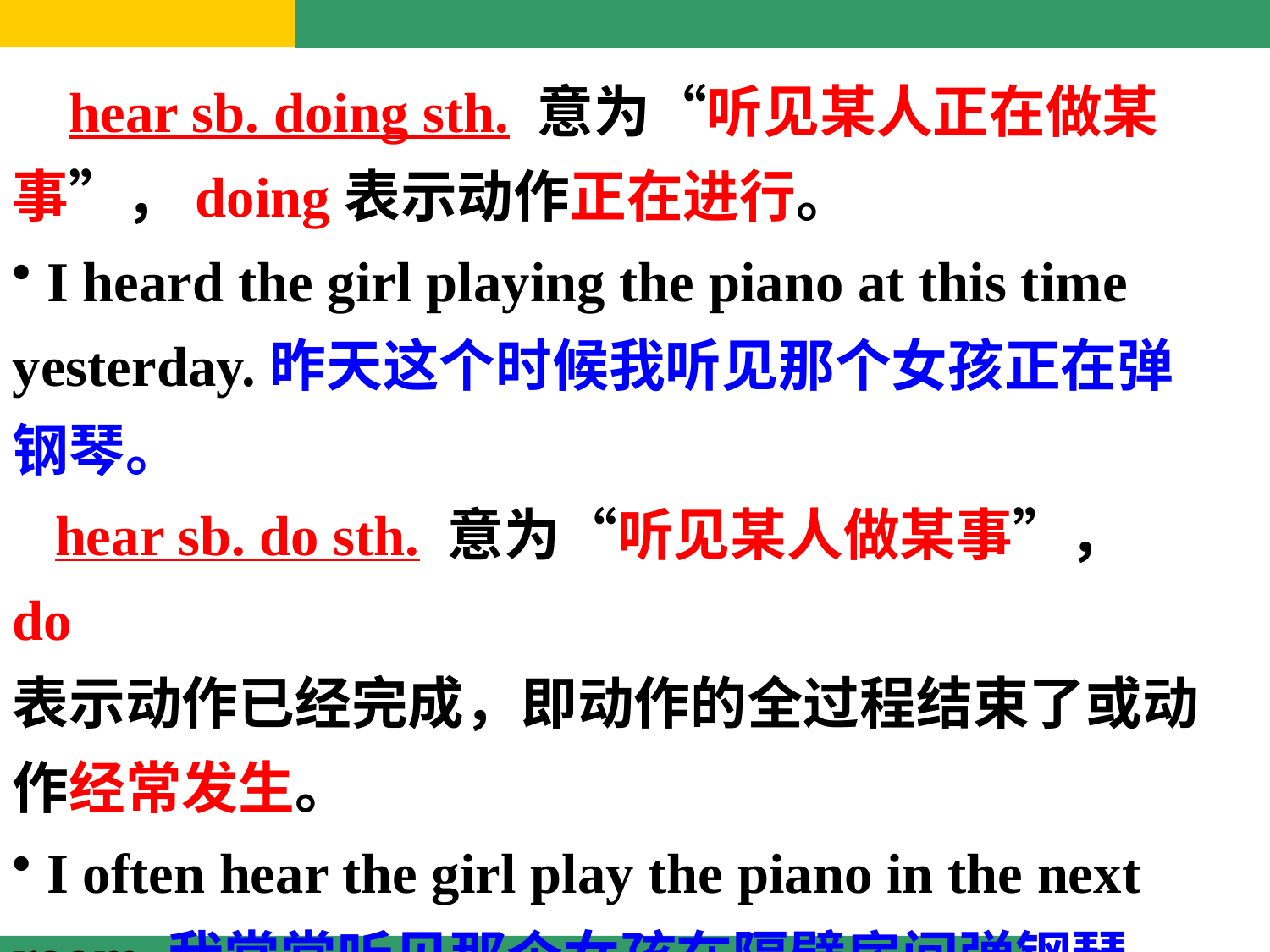

hear sb. doing sth. 意为“听见某人正在做某事”，doing表示动作正在进行。
 I heard the girl playing the piano at this time yesterday.昨天这个时候我听见那个女孩正在弹钢琴。
   hear sb. do sth. 意为“听见某人做某事”， do
表示动作已经完成，即动作的全过程结束了或动作经常发生。
 I often hear the girl play the piano in the next room.我常常听见那个女孩在隔壁房间弹钢琴。